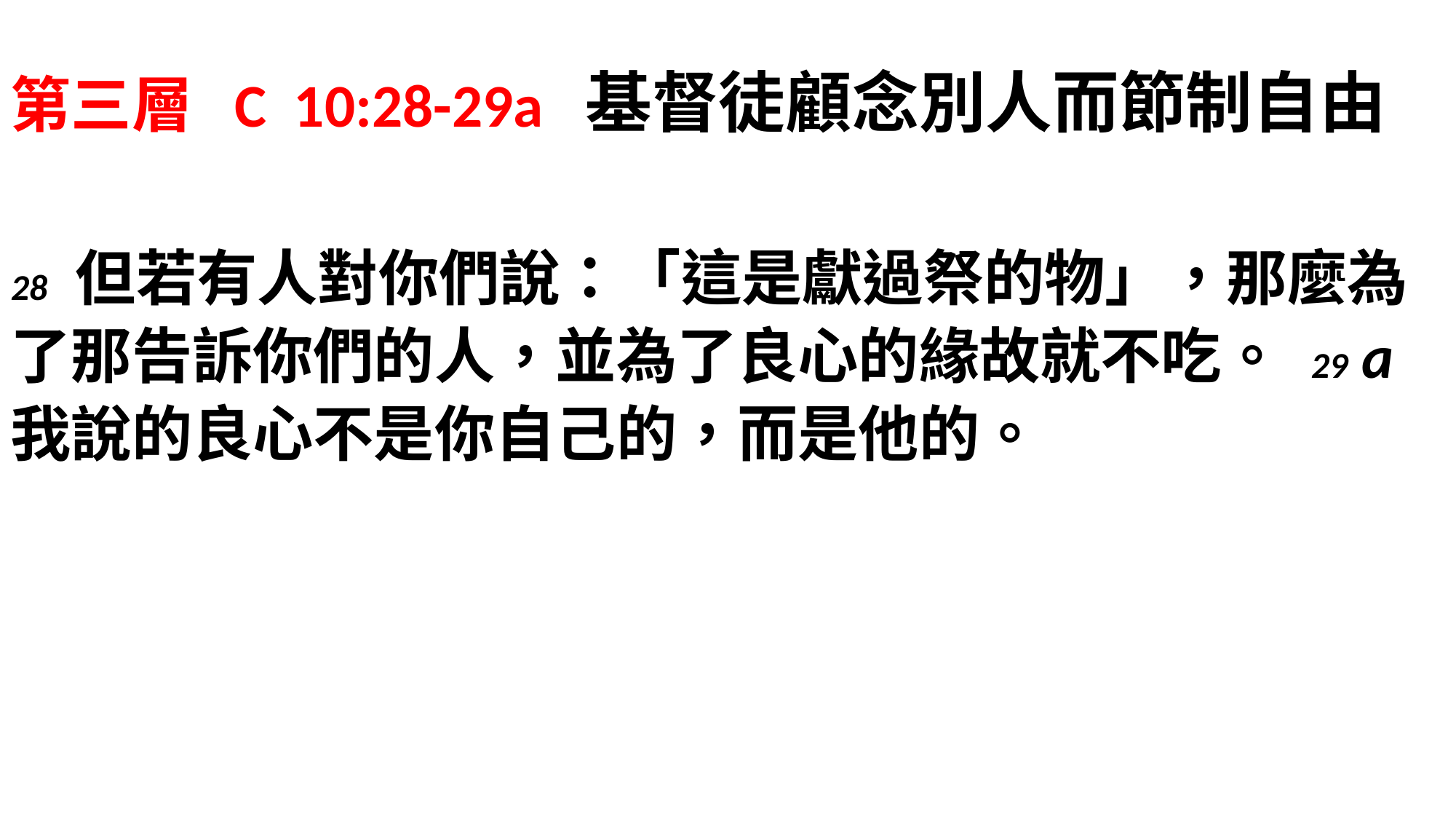

第三層  C  10:28-29a  基督徒顧念別人而節制自由

28 但若有人對你們說：「這是獻過祭的物」，那麼為了那告訴你們的人，並為了良心的緣故就不吃。 29 a我說的良心不是你自己的，而是他的。